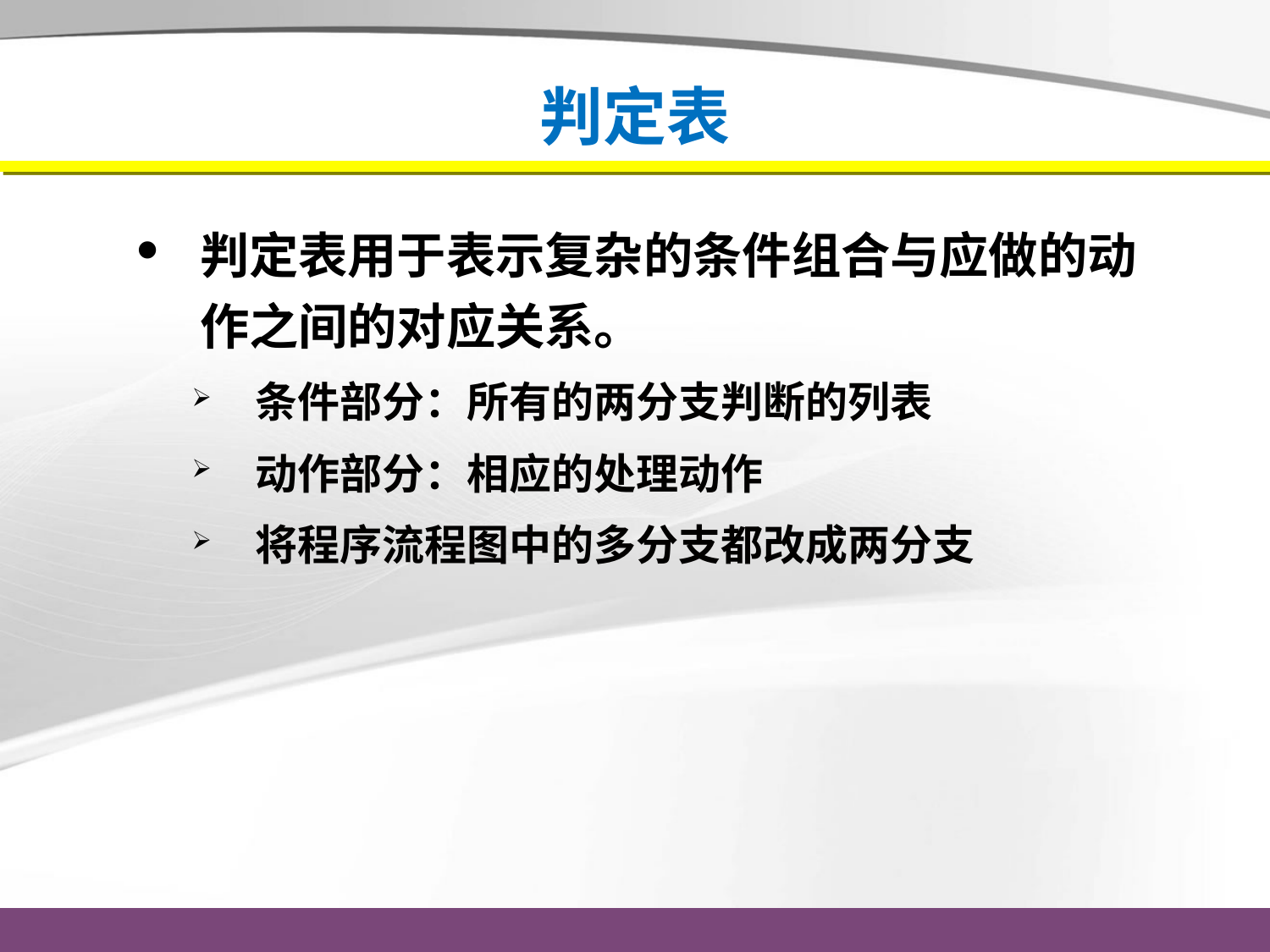

# 判定表
判定表用于表示复杂的条件组合与应做的动作之间的对应关系。
条件部分：所有的两分支判断的列表
动作部分：相应的处理动作
将程序流程图中的多分支都改成两分支